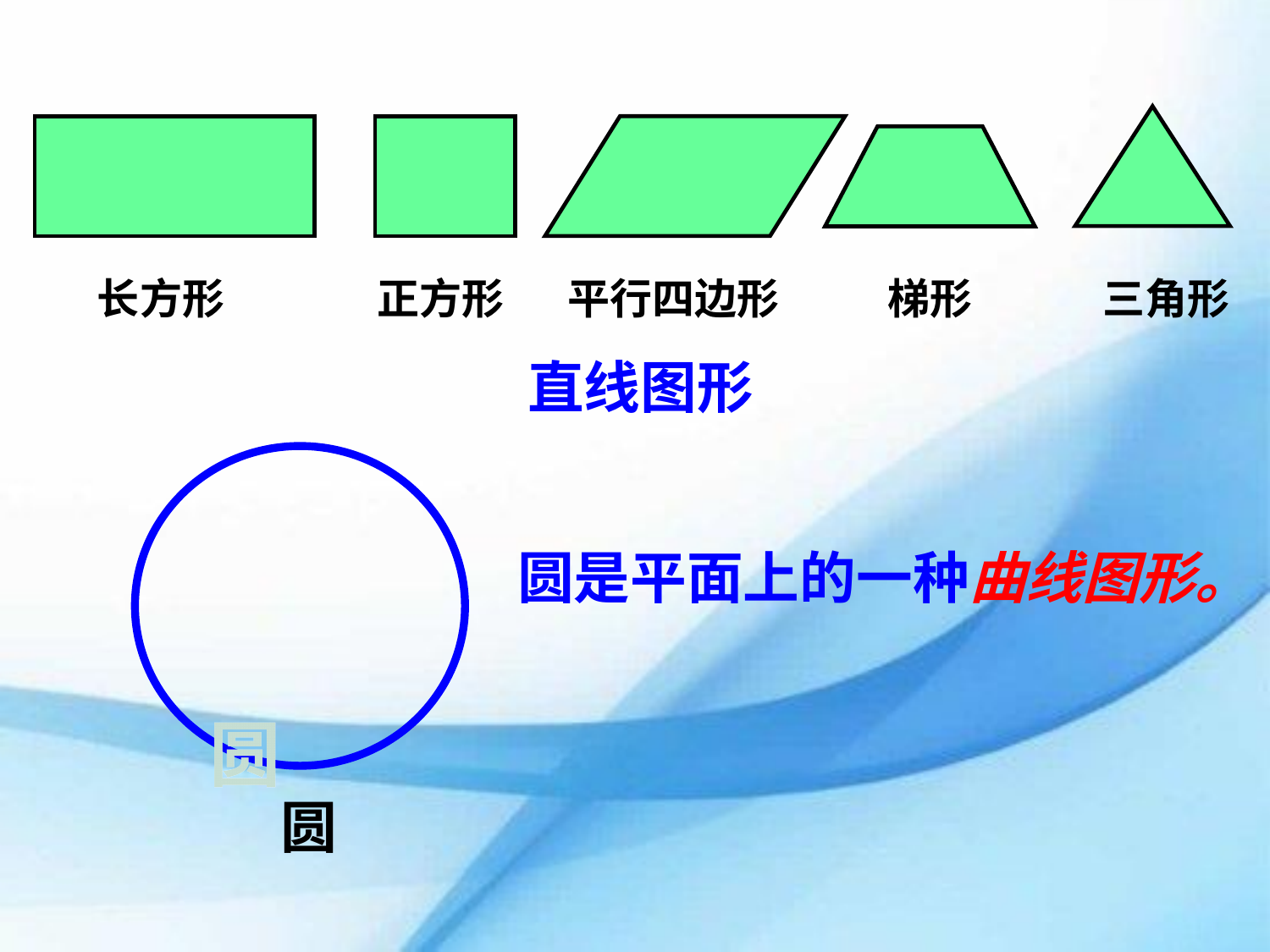

长方形
正方形
平行四边形
梯形
三角形
直线图形

圆是平面上的一种曲线图形。
圆